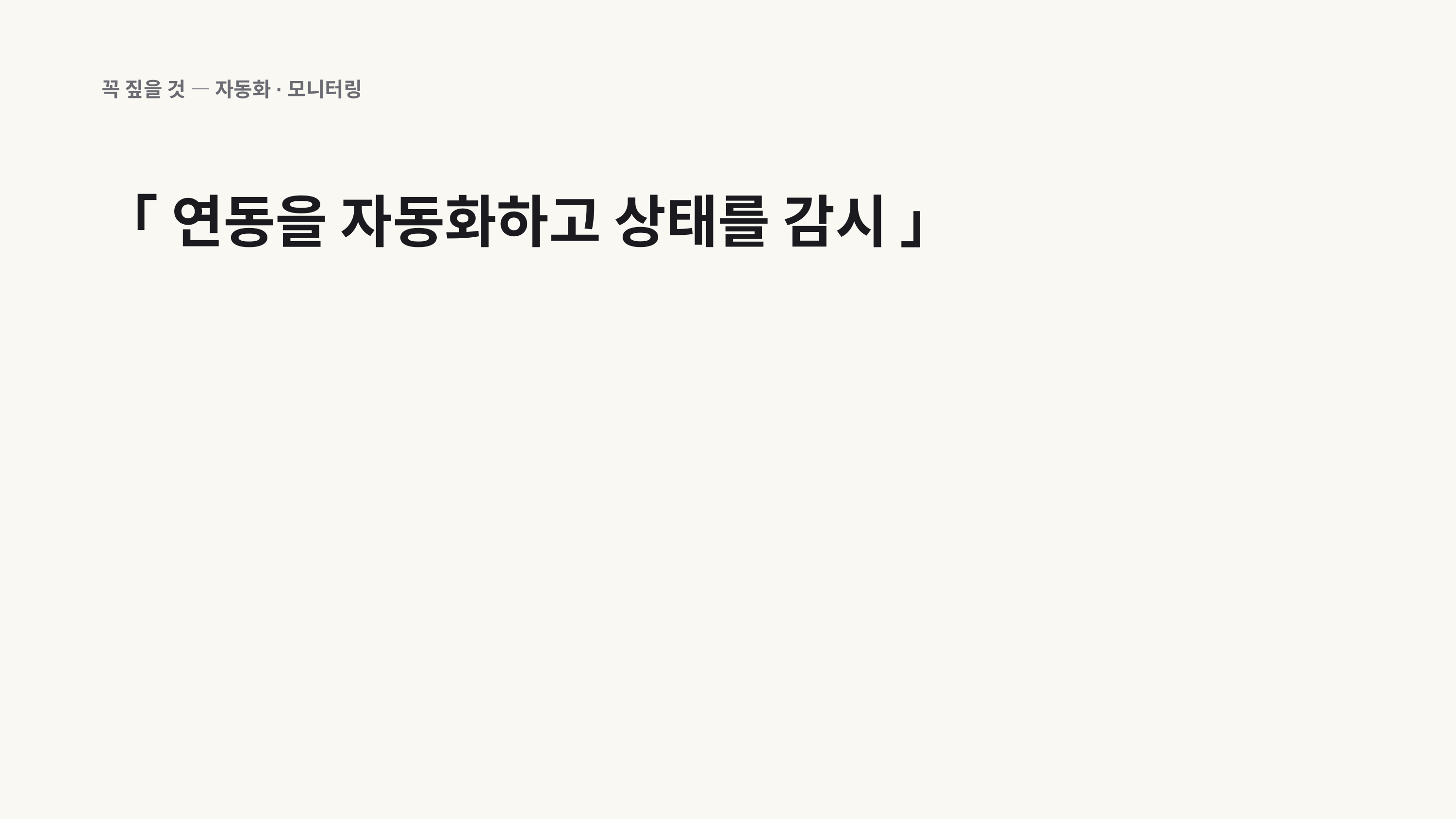

꼭 짚을 것 — 자동화·모니터링
「 연동을 자동화하고 상태를 감시 」